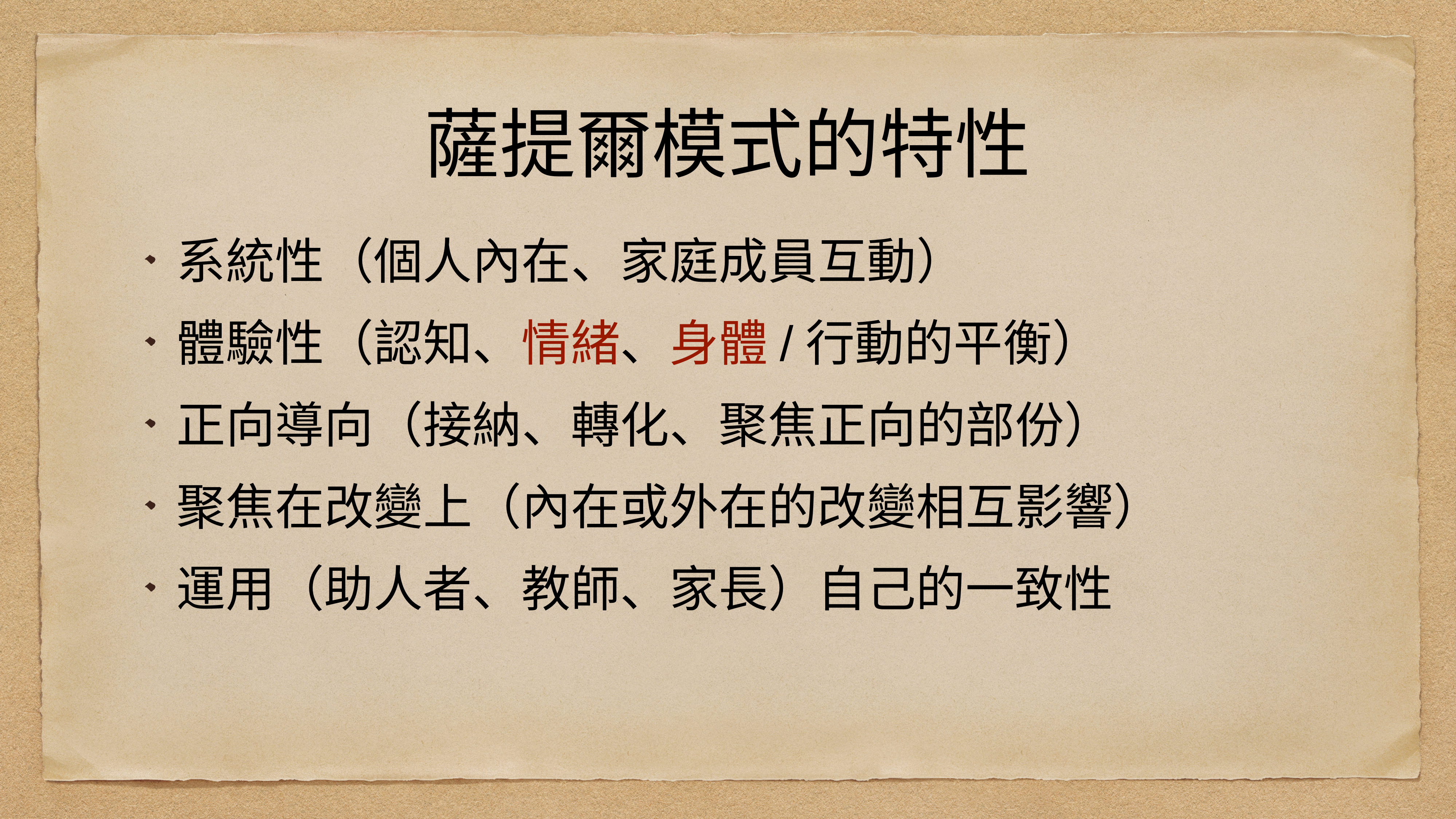

# 薩提爾模式的特性
系統性（個人內在、家庭成員互動）
體驗性（認知、情緒、身體/行動的平衡）
正向導向（接納、轉化、聚焦正向的部份）
聚焦在改變上（內在或外在的改變相互影響）
運用（助人者、教師、家長）自己的一致性